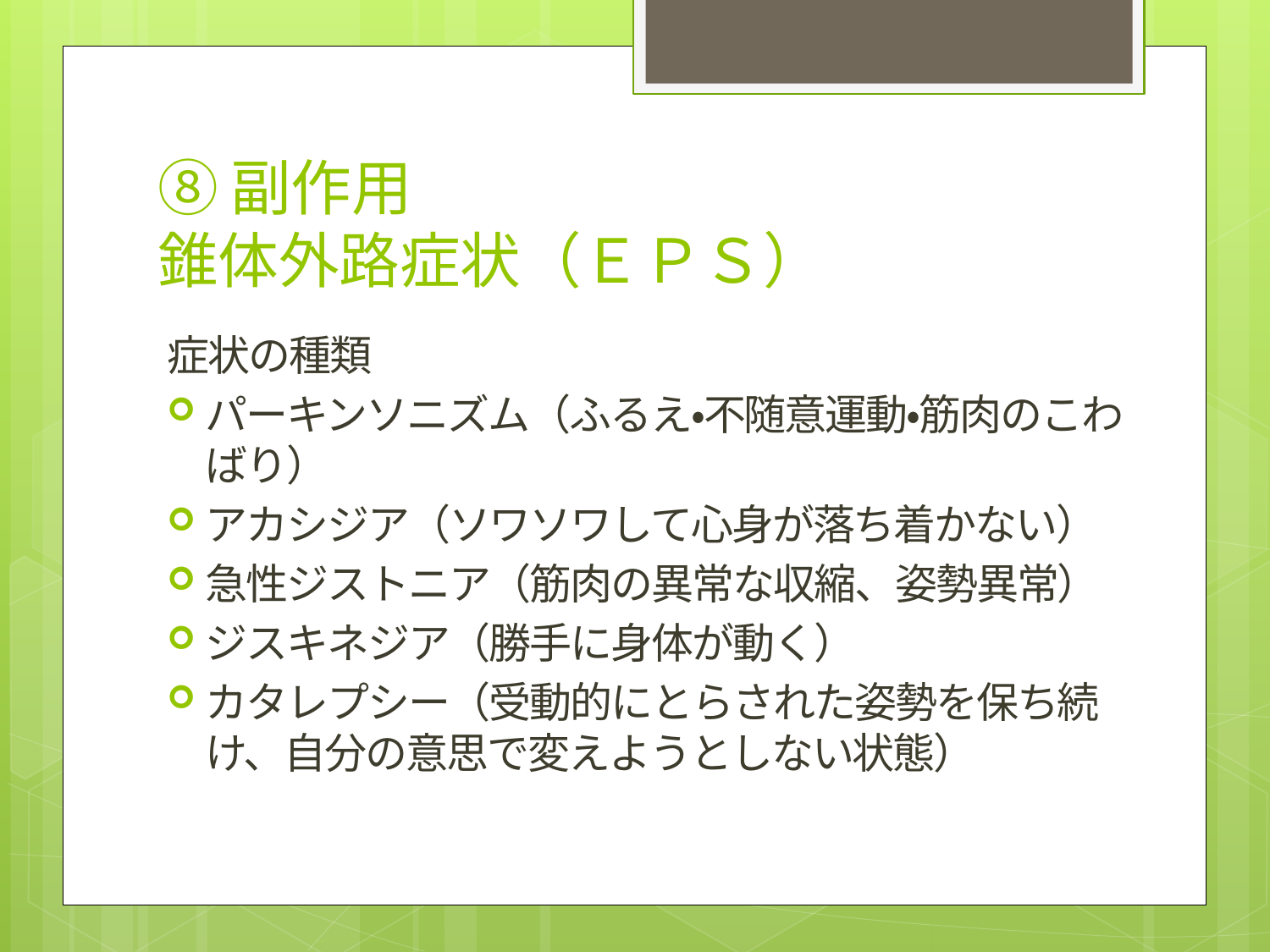

# ⑧副作用 錐体外路症状（ＥＰＳ）
症状の種類
パーキンソニズム（ふるえ・不随意運動・筋肉のこわばり）
アカシジア（ソワソワして心身が落ち着かない）
急性ジストニア（筋肉の異常な収縮、姿勢異常）
ジスキネジア（勝手に身体が動く）
カタレプシー（受動的にとらされた姿勢を保ち続け、自分の意思で変えようとしない状態）